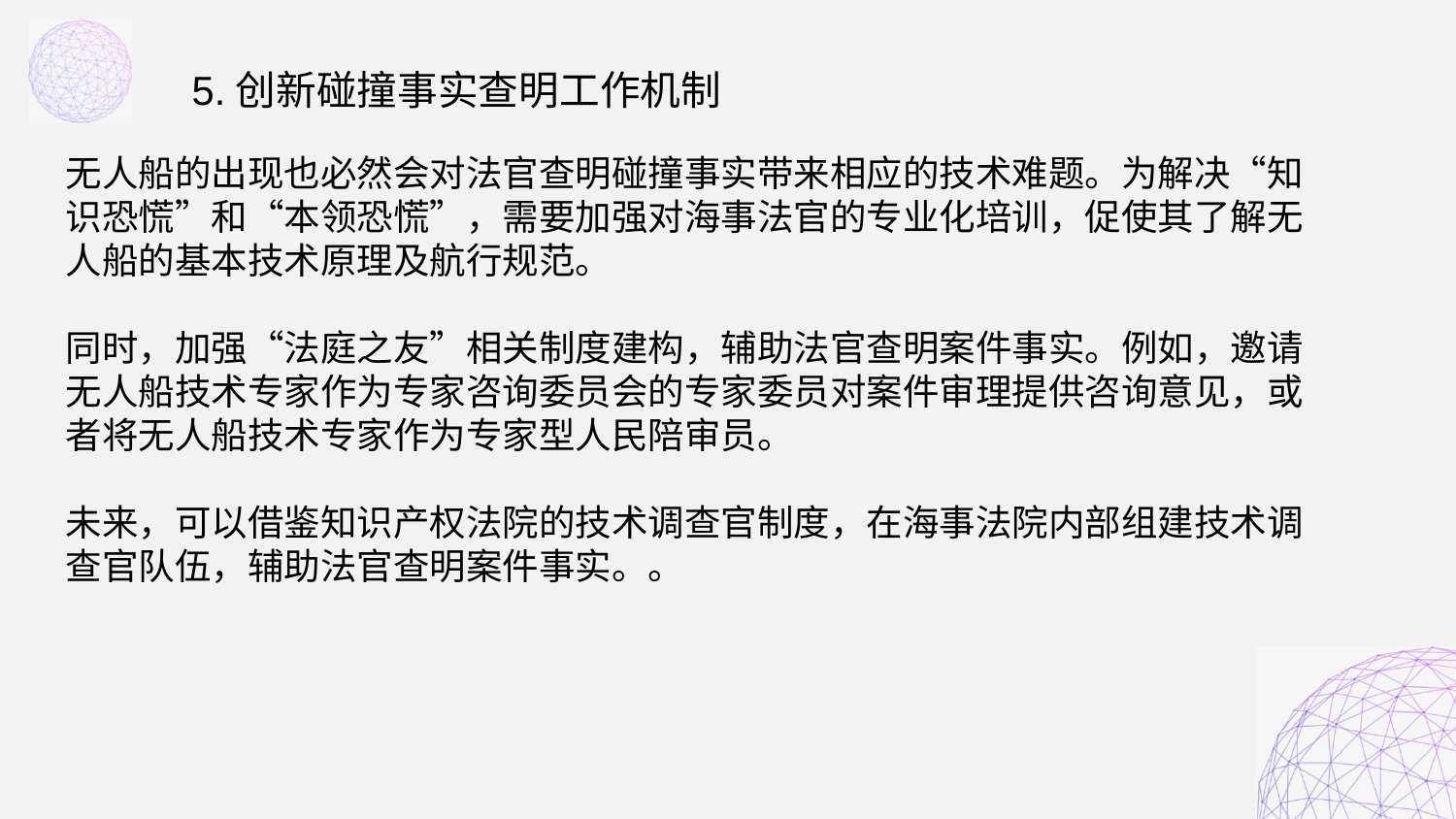

5.创新碰撞事实查明工作机制
无人船的出现也必然会对法官查明碰撞事实带来相应的技术难题。为解决“知识恐慌”和“本领恐慌”，需要加强对海事法官的专业化培训，促使其了解无人船的基本技术原理及航行规范。

同时，加强“法庭之友”相关制度建构，辅助法官查明案件事实。例如，邀请无人船技术专家作为专家咨询委员会的专家委员对案件审理提供咨询意见，或者将无人船技术专家作为专家型人民陪审员。

未来，可以借鉴知识产权法院的技术调查官制度，在海事法院内部组建技术调查官队伍，辅助法官查明案件事实。。